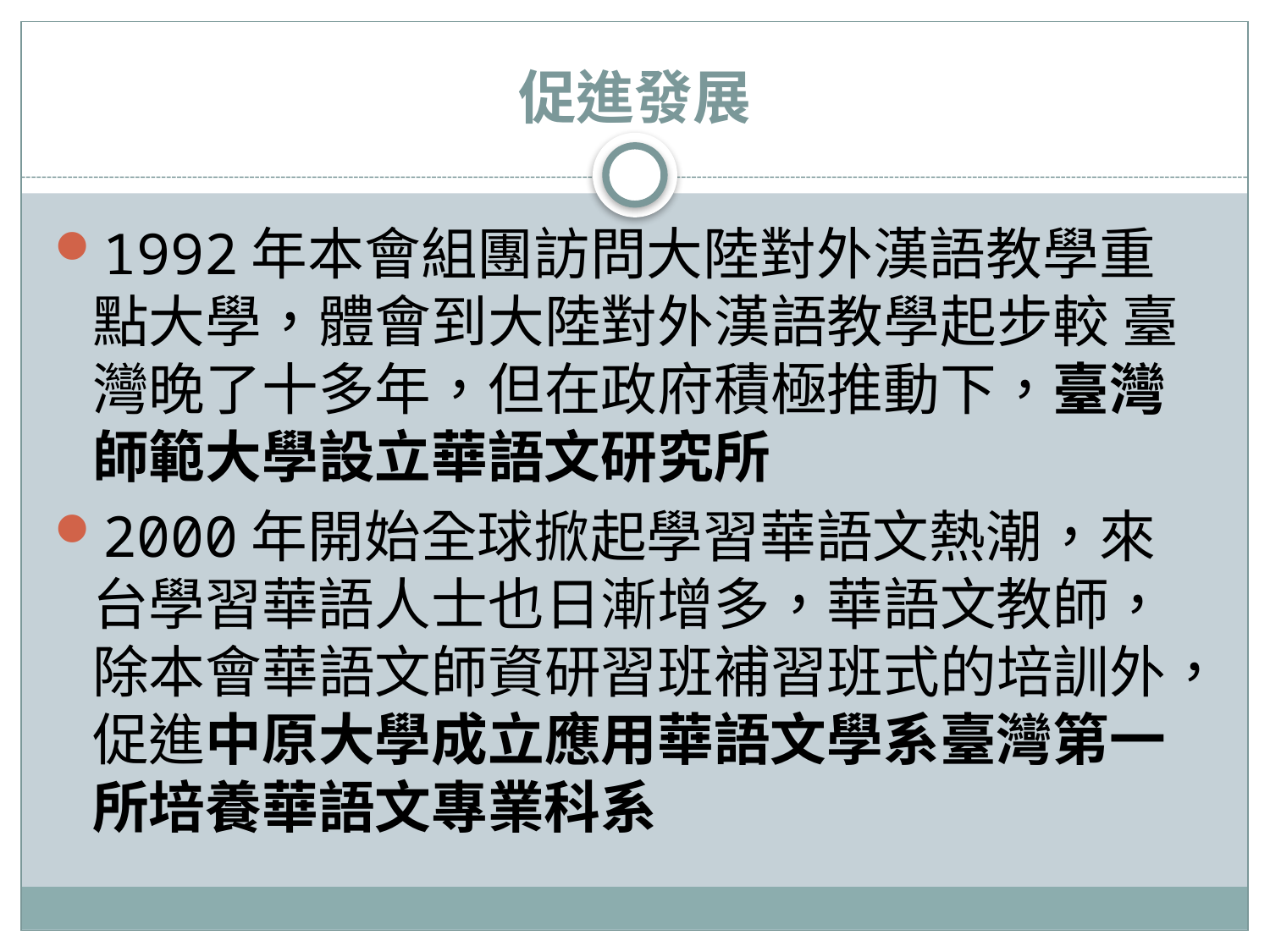

# 促進發展
1992年本會組團訪問大陸對外漢語教學重點大學，體會到大陸對外漢語教學起步較 臺灣晚了十多年，但在政府積極推動下，臺灣師範大學設立華語文研究所
2000年開始全球掀起學習華語文熱潮，來台學習華語人士也日漸增多，華語文教師，除本會華語文師資研習班補習班式的培訓外，促進中原大學成立應用華語文學系臺灣第一所培養華語文專業科系